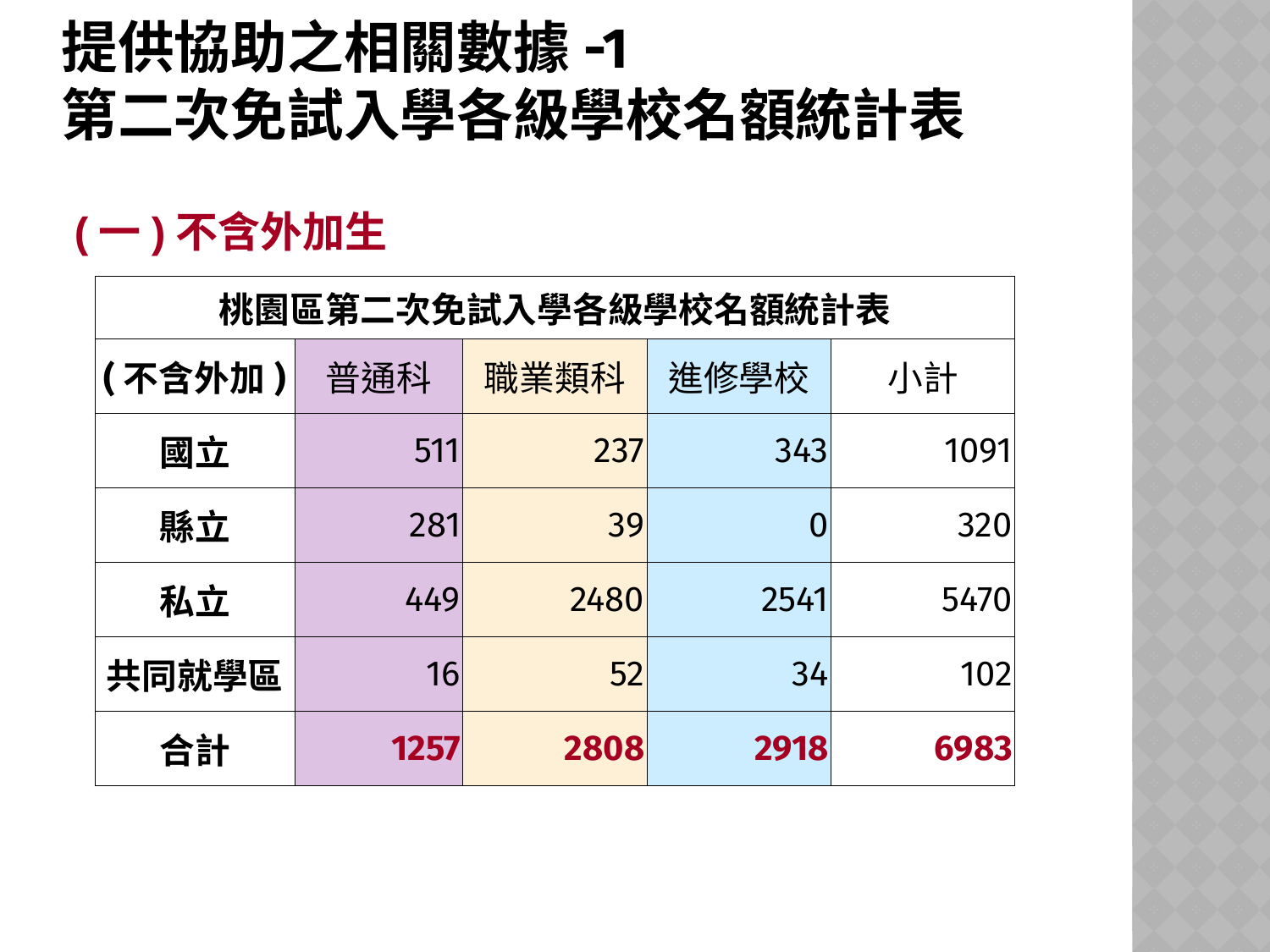

# 提供協助之相關數據-1 第二次免試入學各級學校名額統計表
(一)不含外加生
| 桃園區第二次免試入學各級學校名額統計表 |  |  |  |  |
| --- | --- | --- | --- | --- |
| (不含外加) | 普通科 | 職業類科 | 進修學校 | 小計 |
| 國立 | 511 | 237 | 343 | 1091 |
| 縣立 | 281 | 39 | 0 | 320 |
| 私立 | 449 | 2480 | 2541 | 5470 |
| 共同就學區 | 16 | 52 | 34 | 102 |
| 合計 | 1257 | 2808 | 2918 | 6983 |